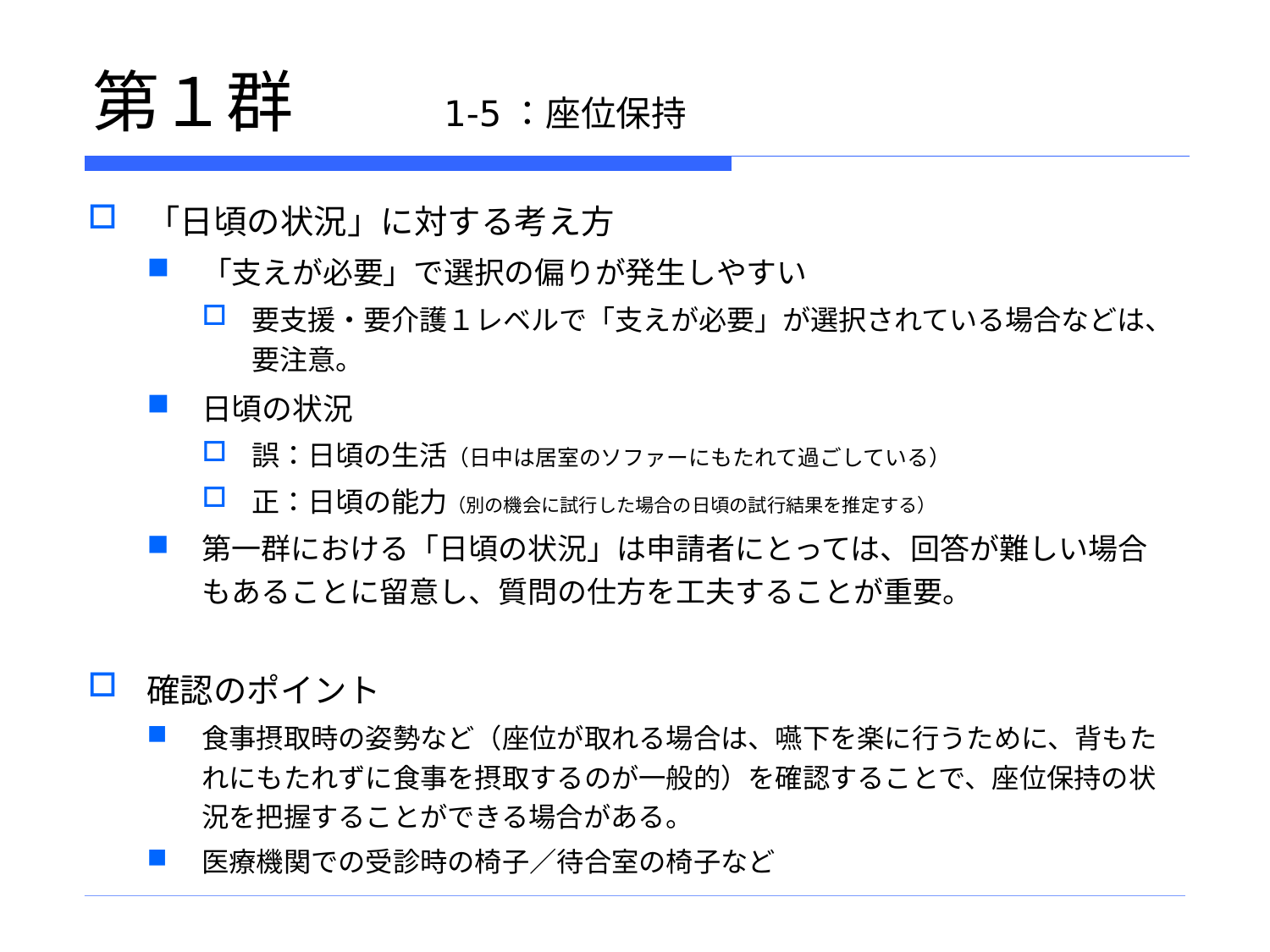

# 第１群　　1-5：座位保持
「日頃の状況」に対する考え方
「支えが必要」で選択の偏りが発生しやすい
要支援・要介護１レベルで「支えが必要」が選択されている場合などは、要注意。
日頃の状況
誤：日頃の生活（日中は居室のソファーにもたれて過ごしている）
正：日頃の能力（別の機会に試行した場合の日頃の試行結果を推定する）
第一群における「日頃の状況」は申請者にとっては、回答が難しい場合もあることに留意し、質問の仕方を工夫することが重要。

確認のポイント
食事摂取時の姿勢など（座位が取れる場合は、嚥下を楽に行うために、背もたれにもたれずに食事を摂取するのが一般的）を確認することで、座位保持の状況を把握することができる場合がある。
医療機関での受診時の椅子／待合室の椅子など